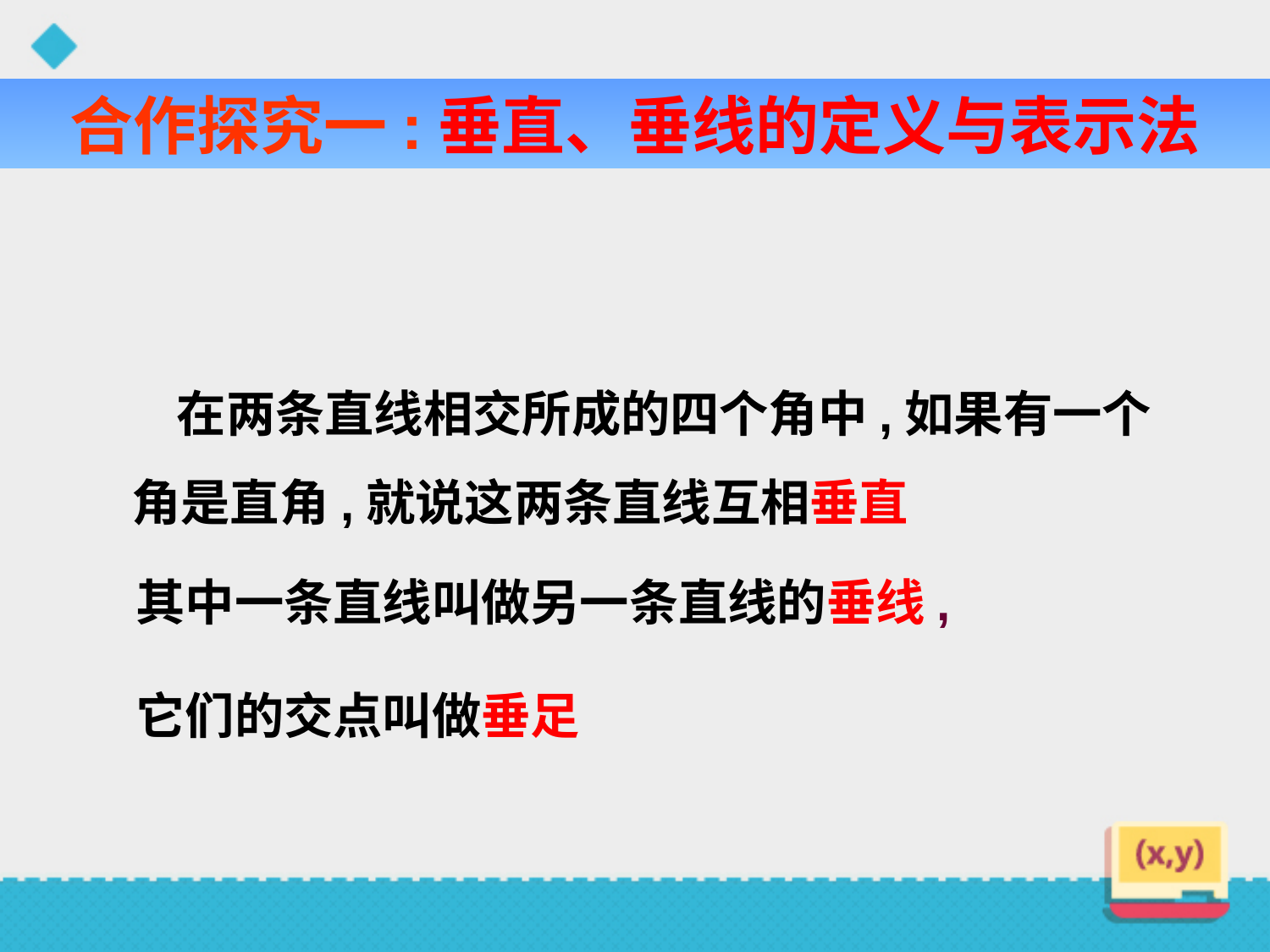

合作探究一:垂直、垂线的定义与表示法
   在两条直线相交所成的四个角中,如果有一个角是直角,就说这两条直线互相垂直
  其中一条直线叫做另一条直线的垂线,
  它们的交点叫做垂足